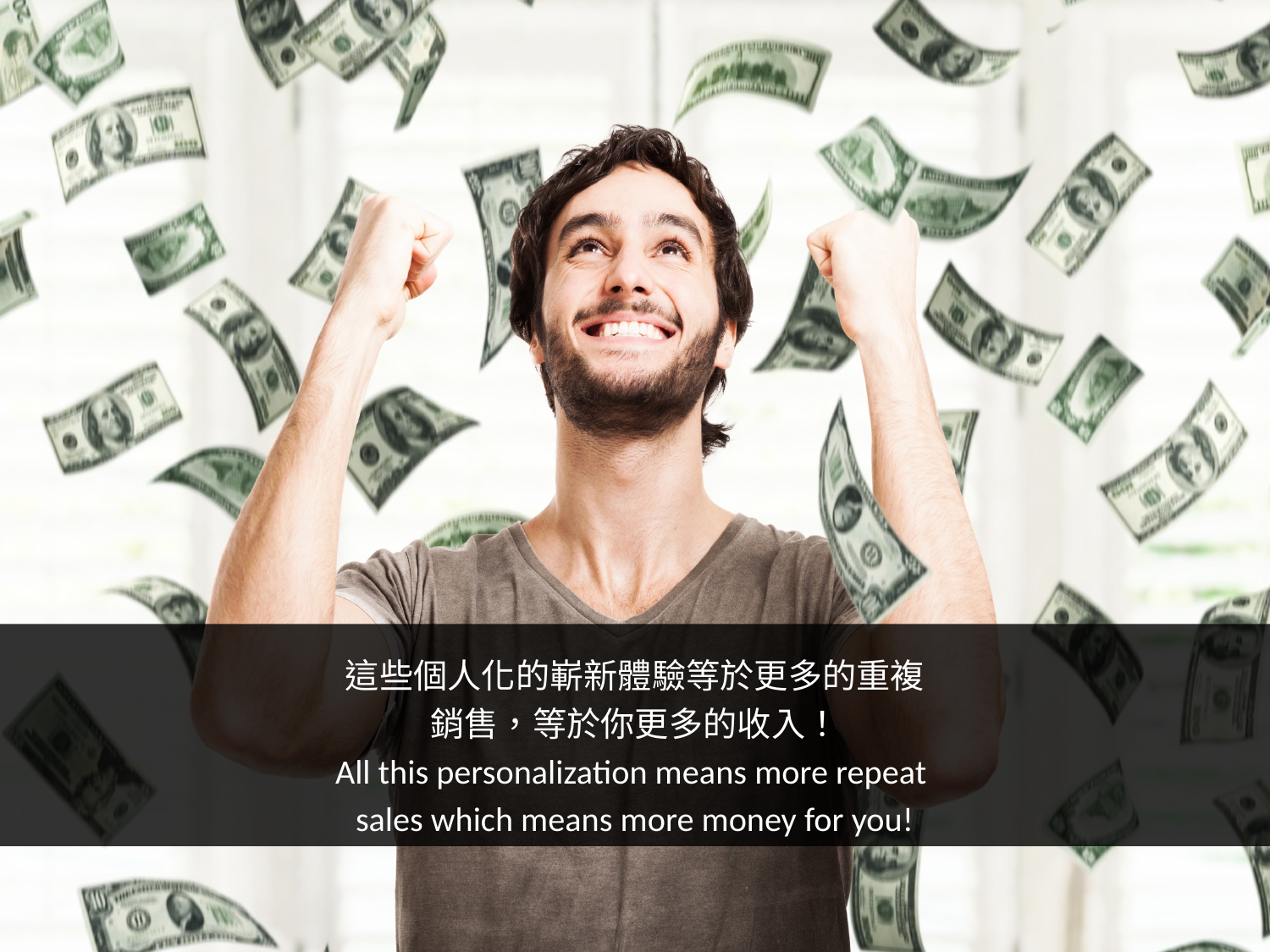

這些個人化的嶄新體驗等於更多的重複
銷售，等於你更多的收入！
All this personalization means more repeat
sales which means more money for you!